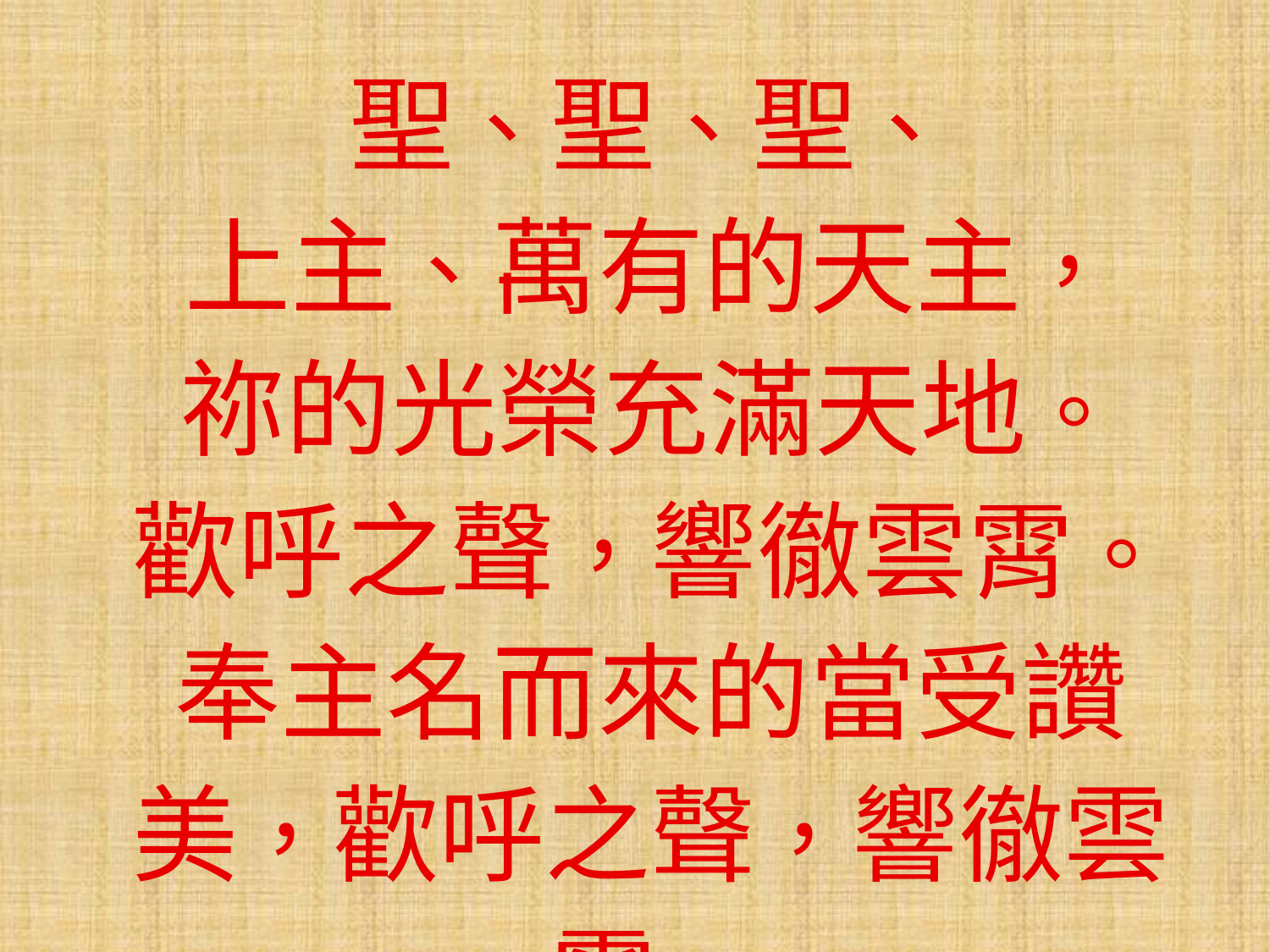

聖、聖、聖、
上主、萬有的天主，
祢的光榮充滿天地。
歡呼之聲，響徹雲霄。
奉主名而來的當受讚美，歡呼之聲，響徹雲霄。